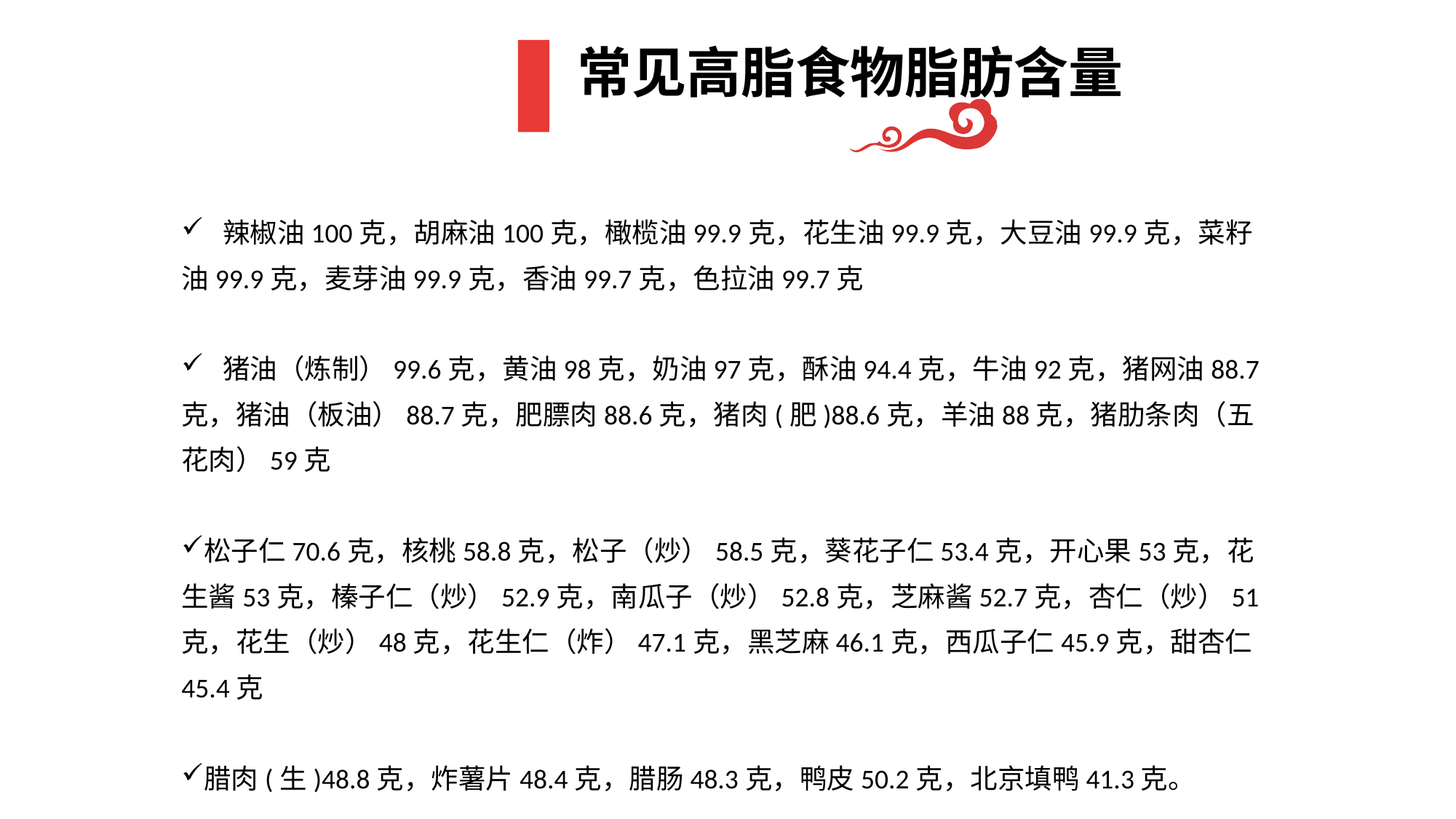

# 常见高脂食物脂肪含量
  辣椒油100克，胡麻油100克，橄榄油99.9克，花生油99.9克，大豆油99.9克，菜籽油99.9克，麦芽油99.9克，香油99.7克，色拉油99.7克

  猪油（炼制）99.6克，黄油98克，奶油97克，酥油94.4克，牛油92克，猪网油88.7克，猪油（板油）88.7克，肥膘肉88.6克，猪肉(肥)88.6克，羊油88克，猪肋条肉（五花肉）59克

松子仁70.6克，核桃58.8克，松子（炒）58.5克，葵花子仁53.4克，开心果53克，花生酱53克，榛子仁（炒）52.9克，南瓜子（炒）52.8克，芝麻酱52.7克，杏仁（炒）51克，花生（炒）48克，花生仁（炸）47.1克，黑芝麻46.1克，西瓜子仁45.9克，甜杏仁45.4克

腊肉(生)48.8克，炸薯片48.4克，腊肠48.3克，鸭皮50.2克，北京填鸭41.3克。